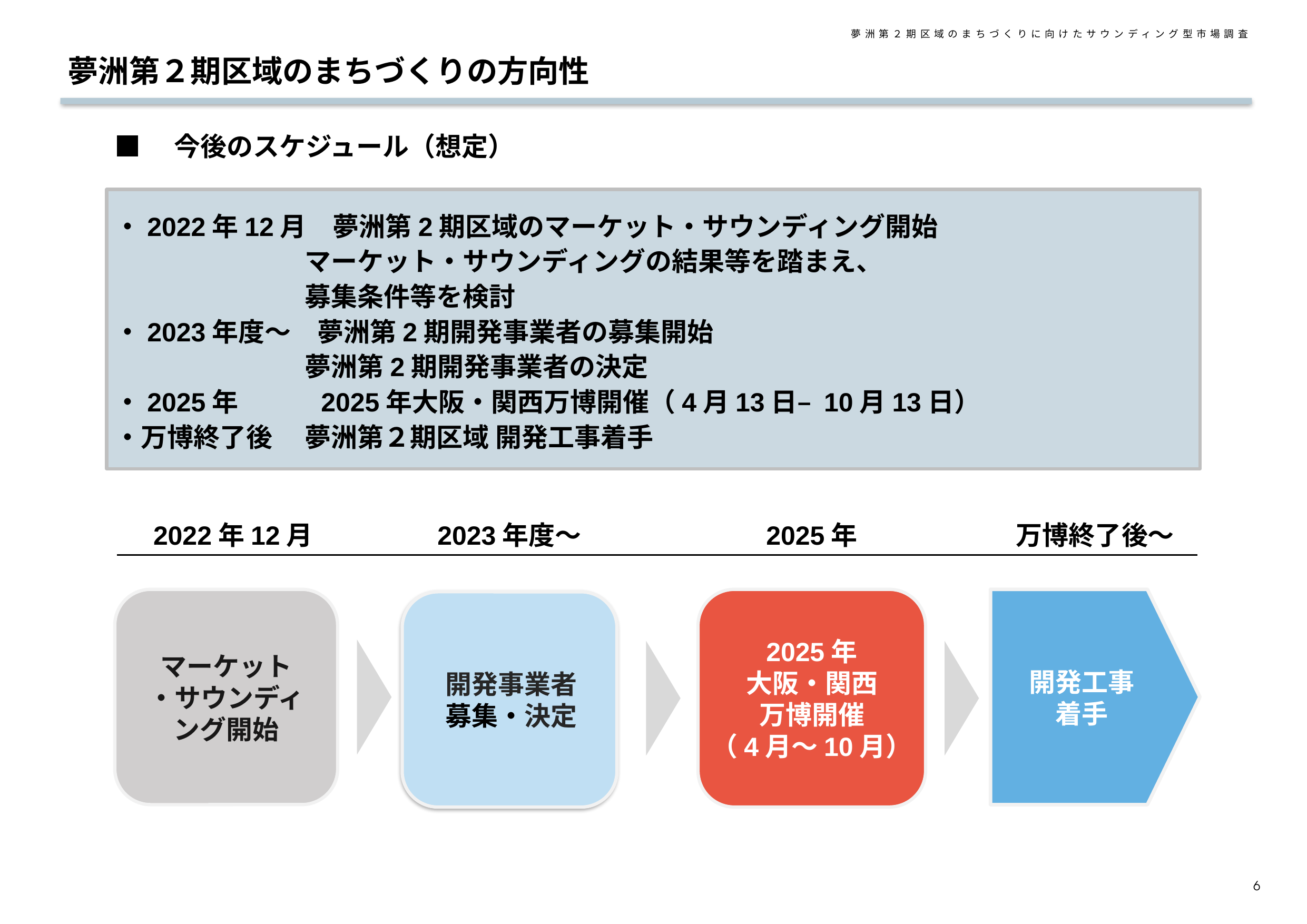

夢洲第２期区域のまちづくりに向けたサウンディング型市場調査
夢洲第２期区域のまちづくりの方向性

■　今後のスケジュール（想定）
・2022年12月　夢洲第2期区域のマーケット・サウンディング開始
　　　　　　　 マーケット・サウンディングの結果等を踏まえ、
　　　　　　　 募集条件等を検討
・2023年度～　夢洲第2期開発事業者の募集開始
　　　　　　　 夢洲第2期開発事業者の決定
・2025年   　　 2025年大阪・関西万博開催（4月13日– 10月13日）
・万博終了後　 夢洲第２期区域 開発工事着手
2022年12月
2023年度～
2025年
万博終了後～
マーケット
・サウンディ
ング開始
開発工事
着手
2025年
大阪・関西
万博開催
（4月～10月）
開発事業者
募集・決定

6